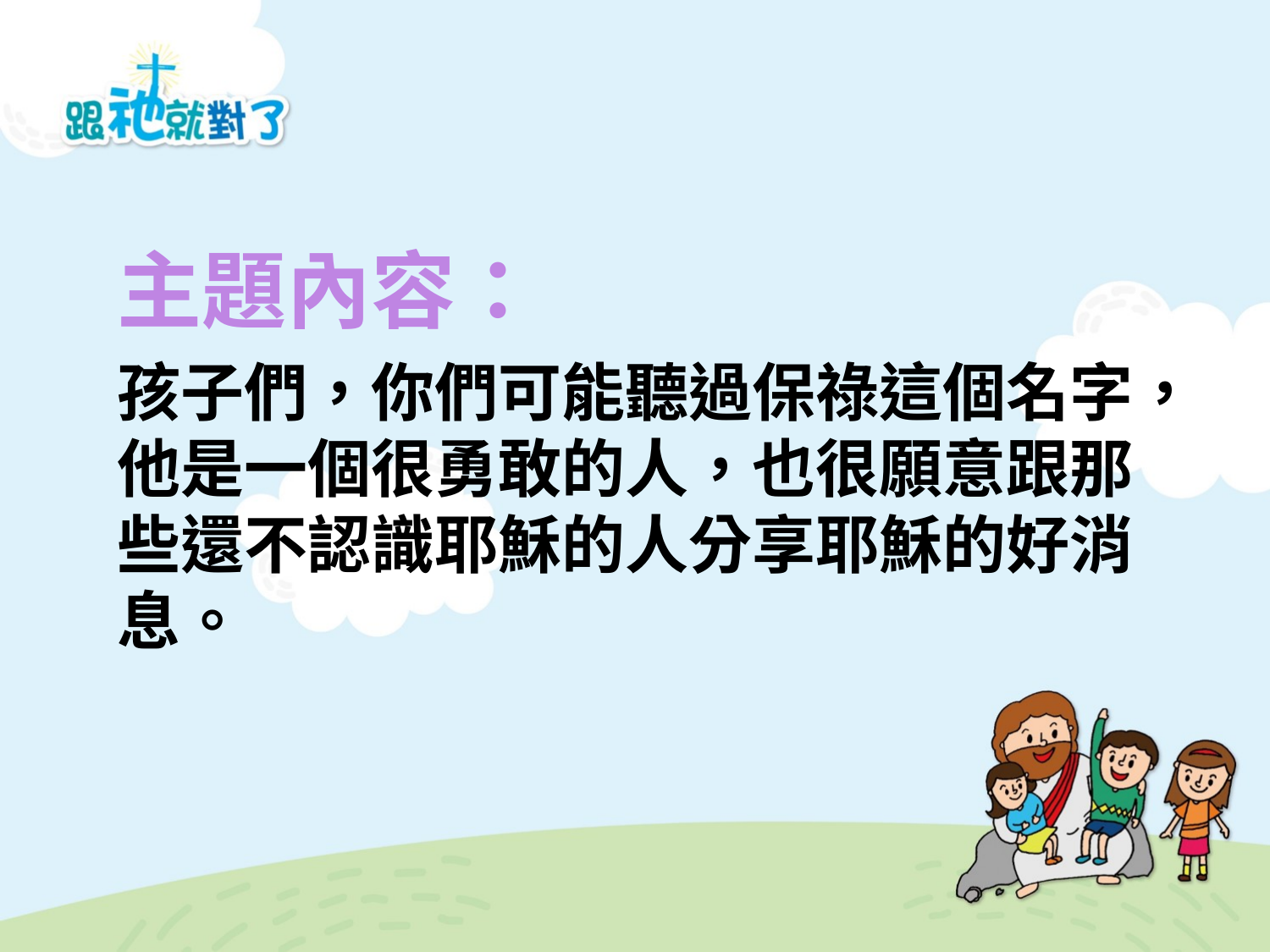

主題內容：
孩子們，你們可能聽過保祿這個名字，他是一個很勇敢的人，也很願意跟那些還不認識耶穌的人分享耶穌的好消息。